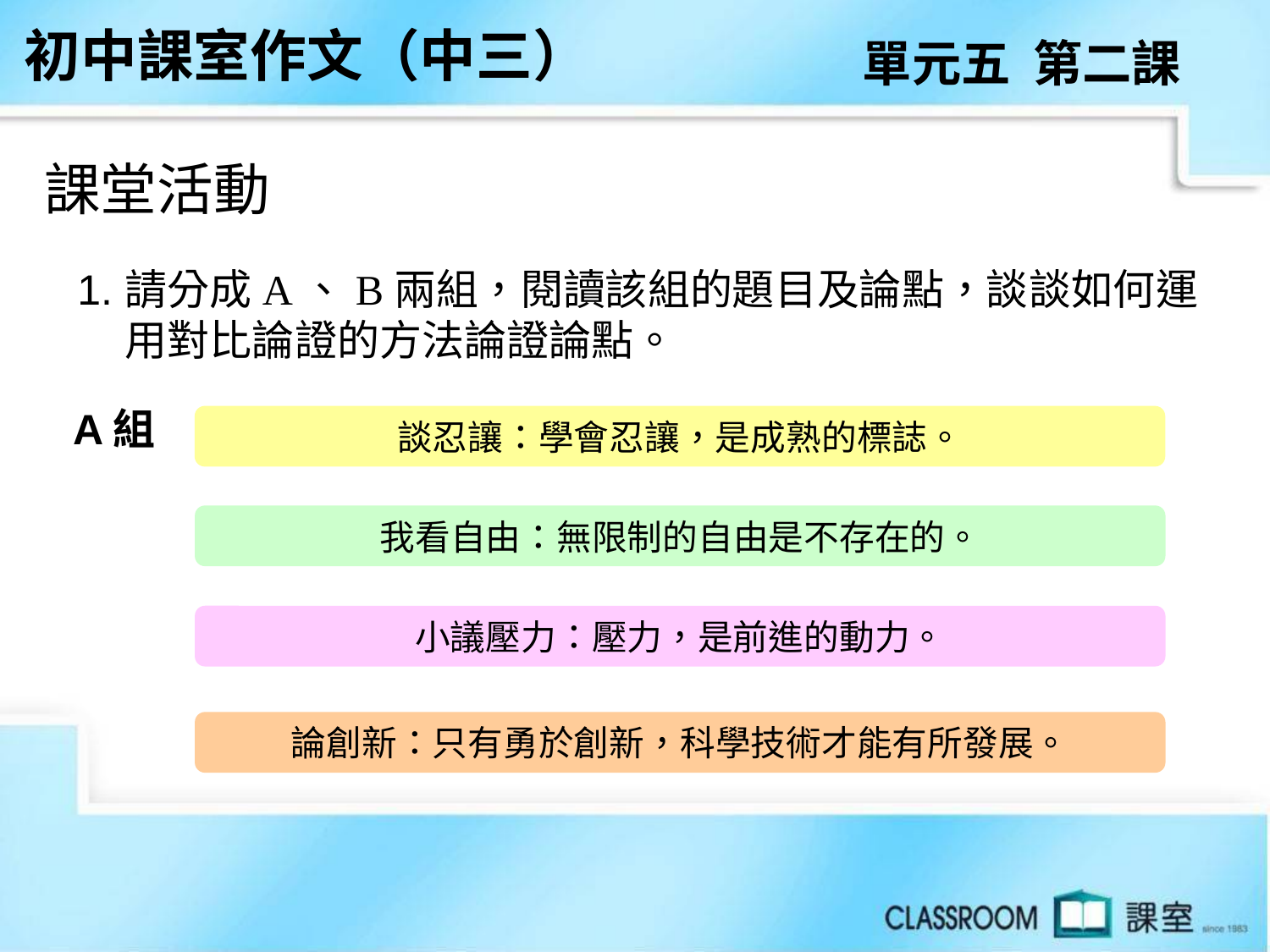

初中課室作文（中三）
單元五  第二課
課堂活動
請分成A、B兩組，閱讀該組的題目及論點，談談如何運用對比論證的方法論證論點。
A組
談忍讓：學會忍讓，是成熟的標誌。
我看自由：無限制的自由是不存在的。
小議壓力：壓力，是前進的動力。
論創新：只有勇於創新，科學技術才能有所發展。